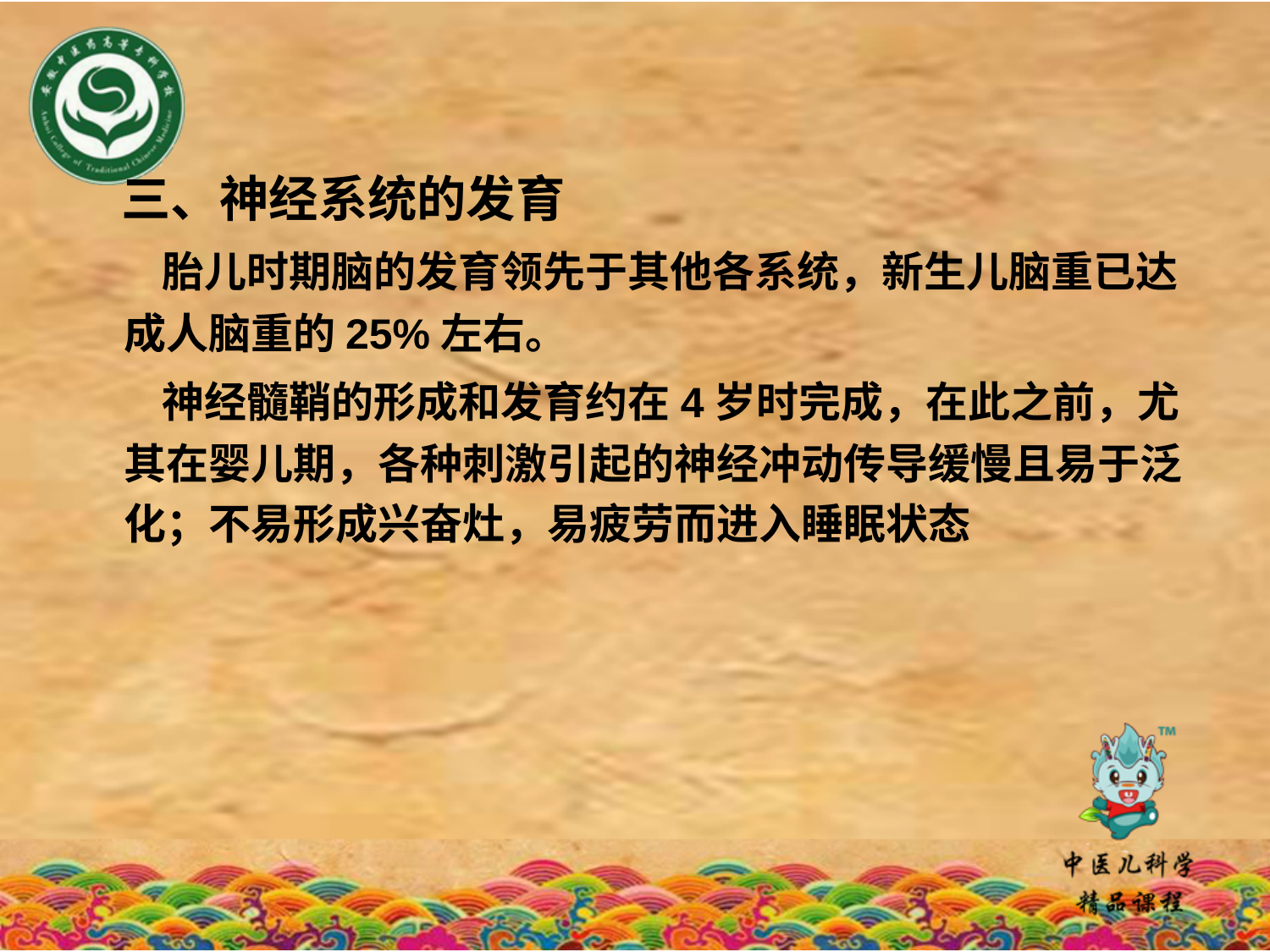

三、神经系统的发育
        胎儿时期脑的发育领先于其他各系统，新生儿脑重已达成人脑重的25%左右。
        神经髓鞘的形成和发育约在4岁时完成，在此之前，尤其在婴儿期，各种刺激引起的神经冲动传导缓慢且易于泛化；不易形成兴奋灶，易疲劳而进入睡眠状态